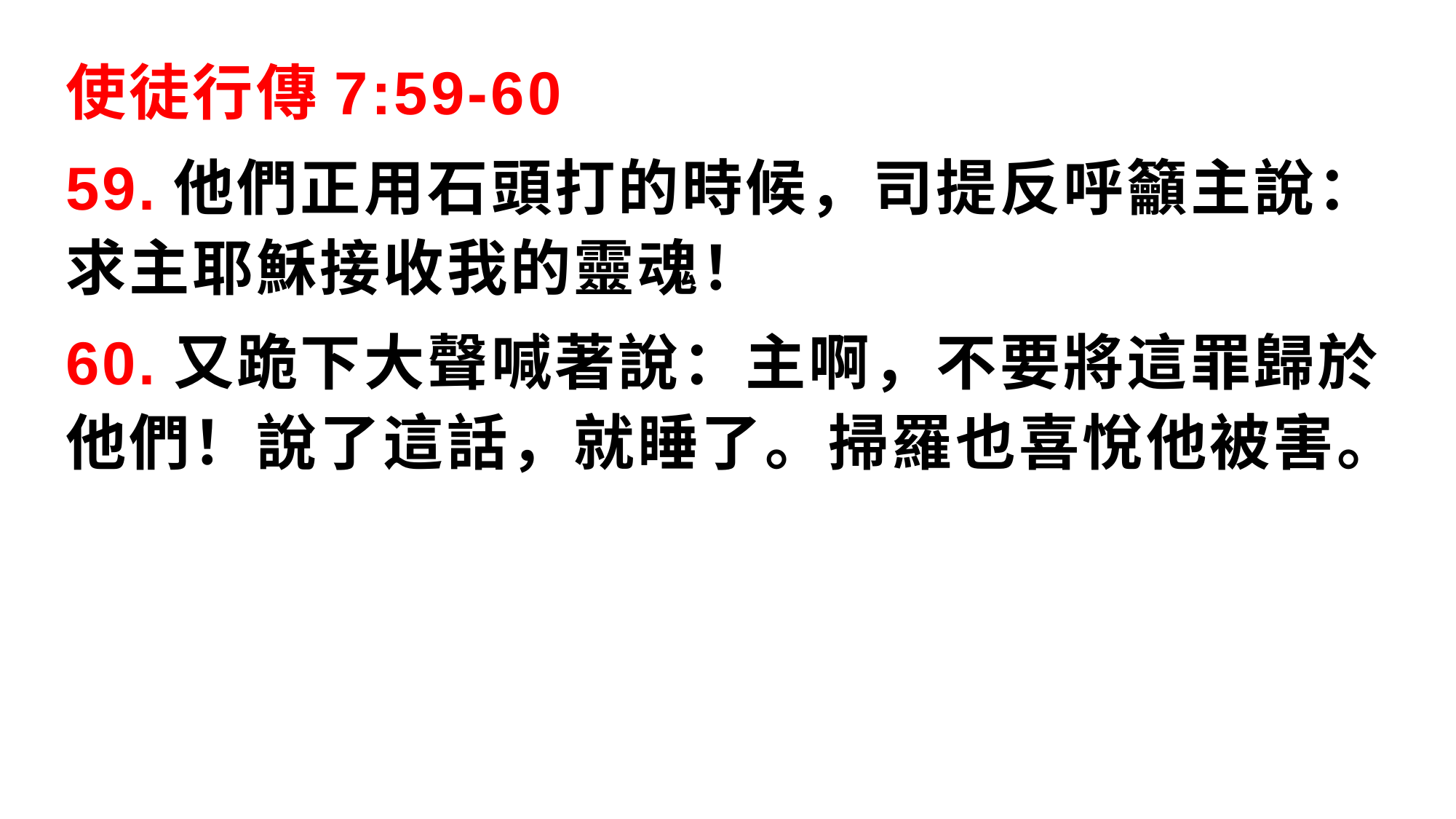

使徒行傳7:59-60
59.他們正用石頭打的時候，司提反呼籲主說：求主耶穌接收我的靈魂！
60.又跪下大聲喊著說：主啊，不要將這罪歸於他們！說了這話，就睡了。掃羅也喜悅他被害。